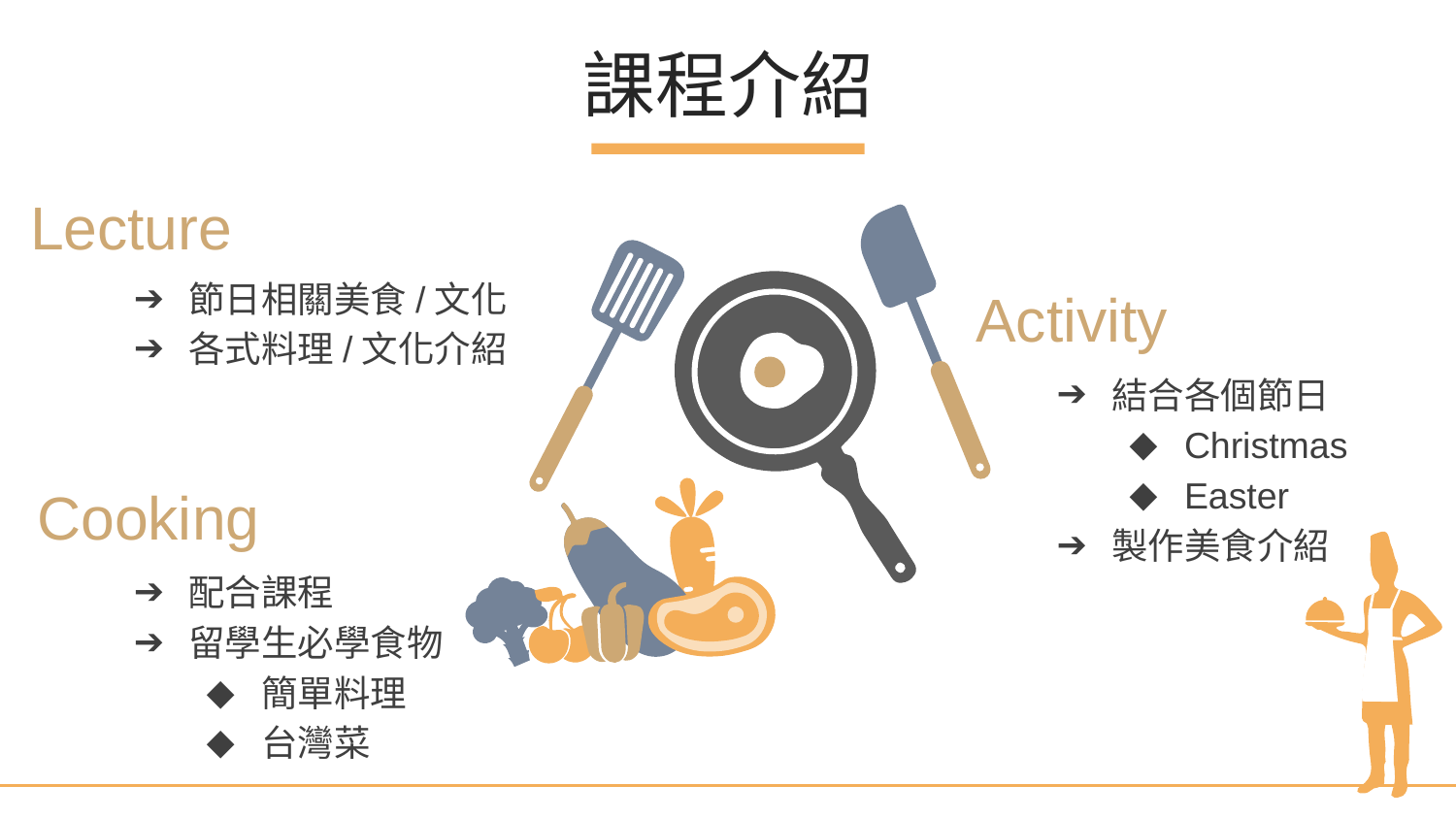

課程介紹
Lecture
節日相關美食/文化
各式料理/文化介紹

Activity
結合各個節日
Christmas
Easter
製作美食介紹

Cooking
配合課程
留學生必學食物
簡單料理
台灣菜